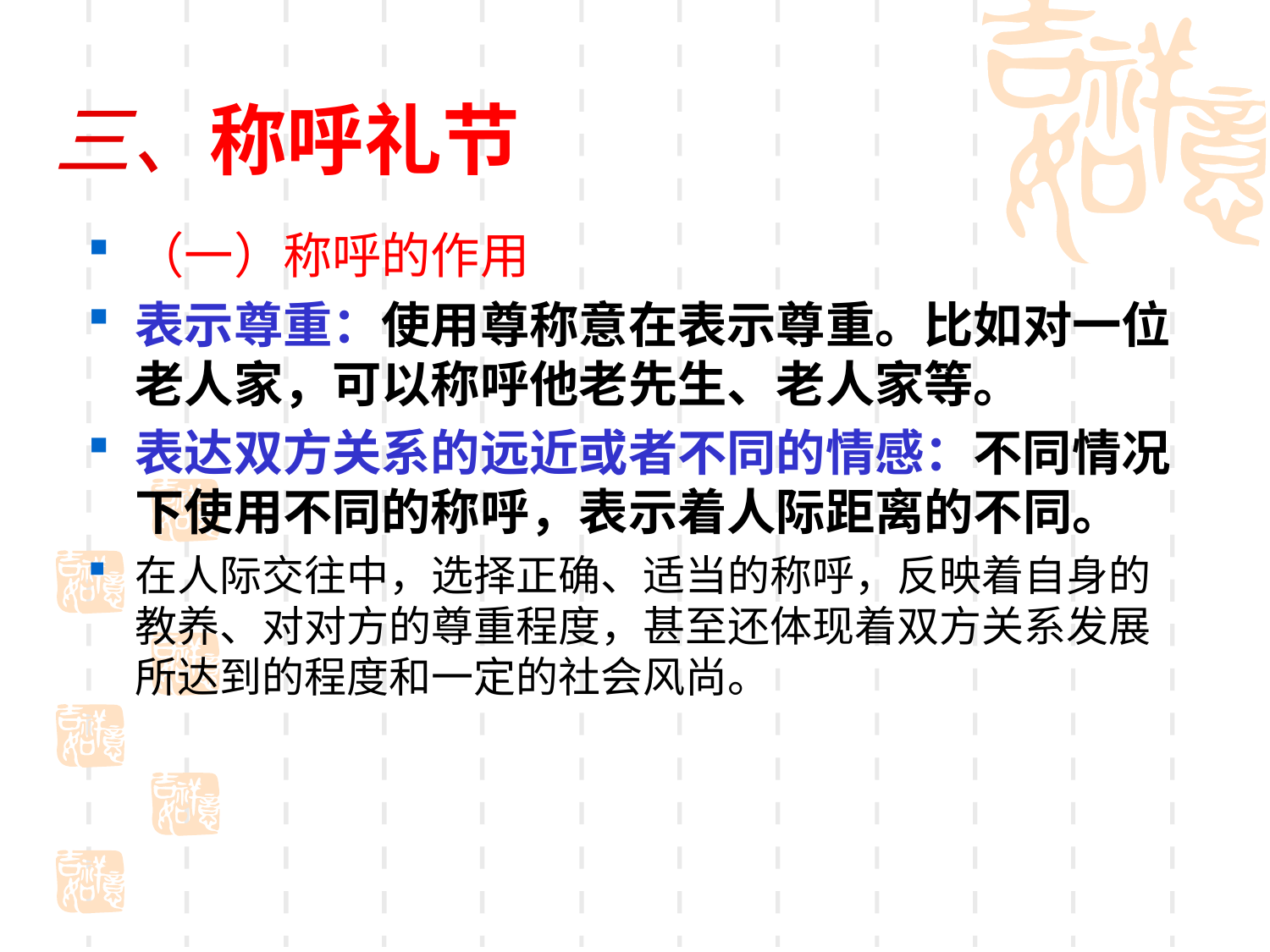

# 三、称呼礼节
（一）称呼的作用
表示尊重：使用尊称意在表示尊重。比如对一位老人家，可以称呼他老先生、老人家等。
表达双方关系的远近或者不同的情感：不同情况下使用不同的称呼，表示着人际距离的不同。
在人际交往中，选择正确、适当的称呼，反映着自身的教养、对对方的尊重程度，甚至还体现着双方关系发展所达到的程度和一定的社会风尚。